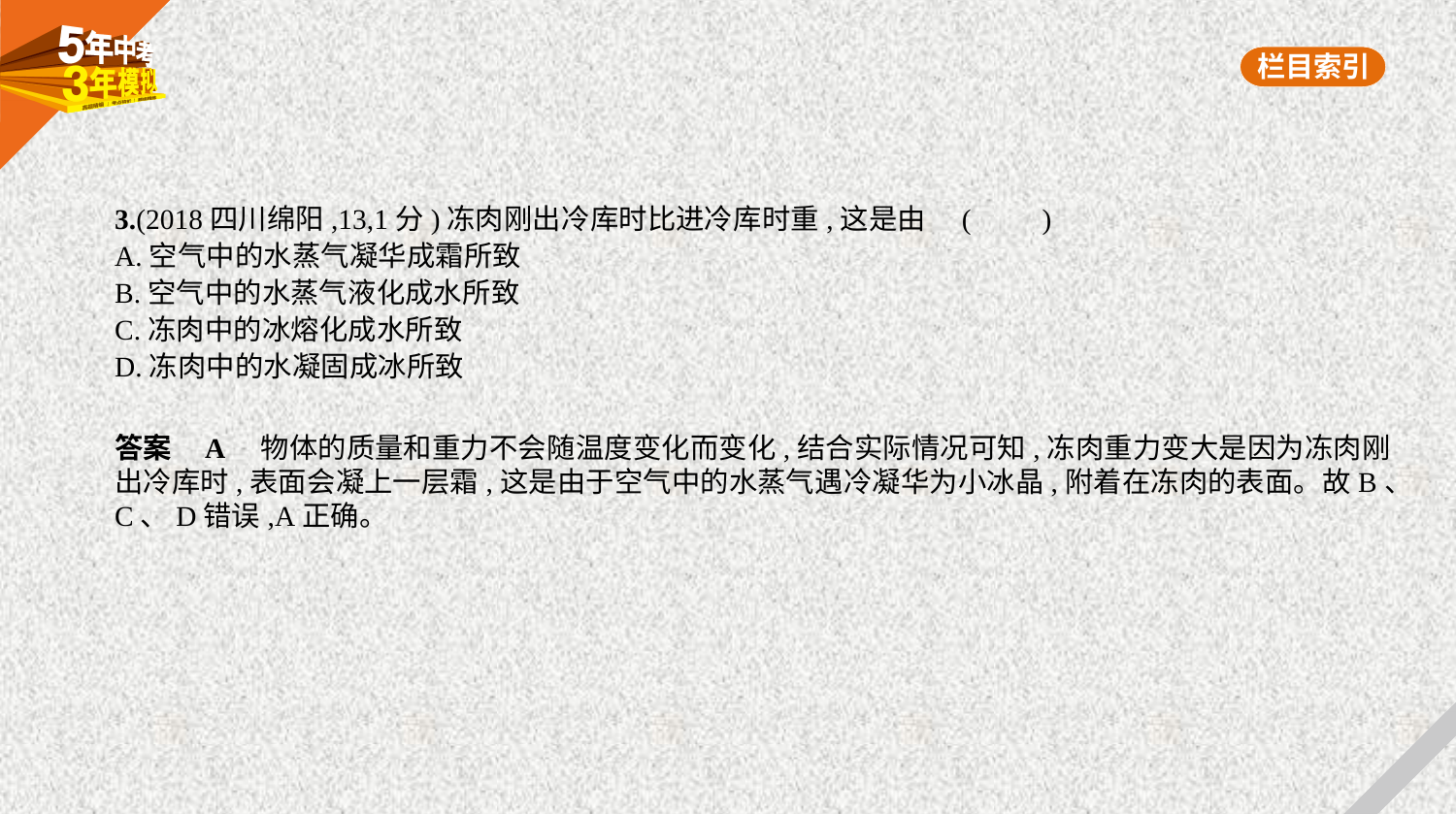

3.(2018四川绵阳,13,1分)冻肉刚出冷库时比进冷库时重,这是由 (　　)
A.空气中的水蒸气凝华成霜所致
B.空气中的水蒸气液化成水所致
C.冻肉中的冰熔化成水所致
D.冻肉中的水凝固成冰所致
答案    A　物体的质量和重力不会随温度变化而变化,结合实际情况可知,冻肉重力变大是因为冻肉刚
出冷库时,表面会凝上一层霜,这是由于空气中的水蒸气遇冷凝华为小冰晶,附着在冻肉的表面。故B、
C、D错误,A正确。